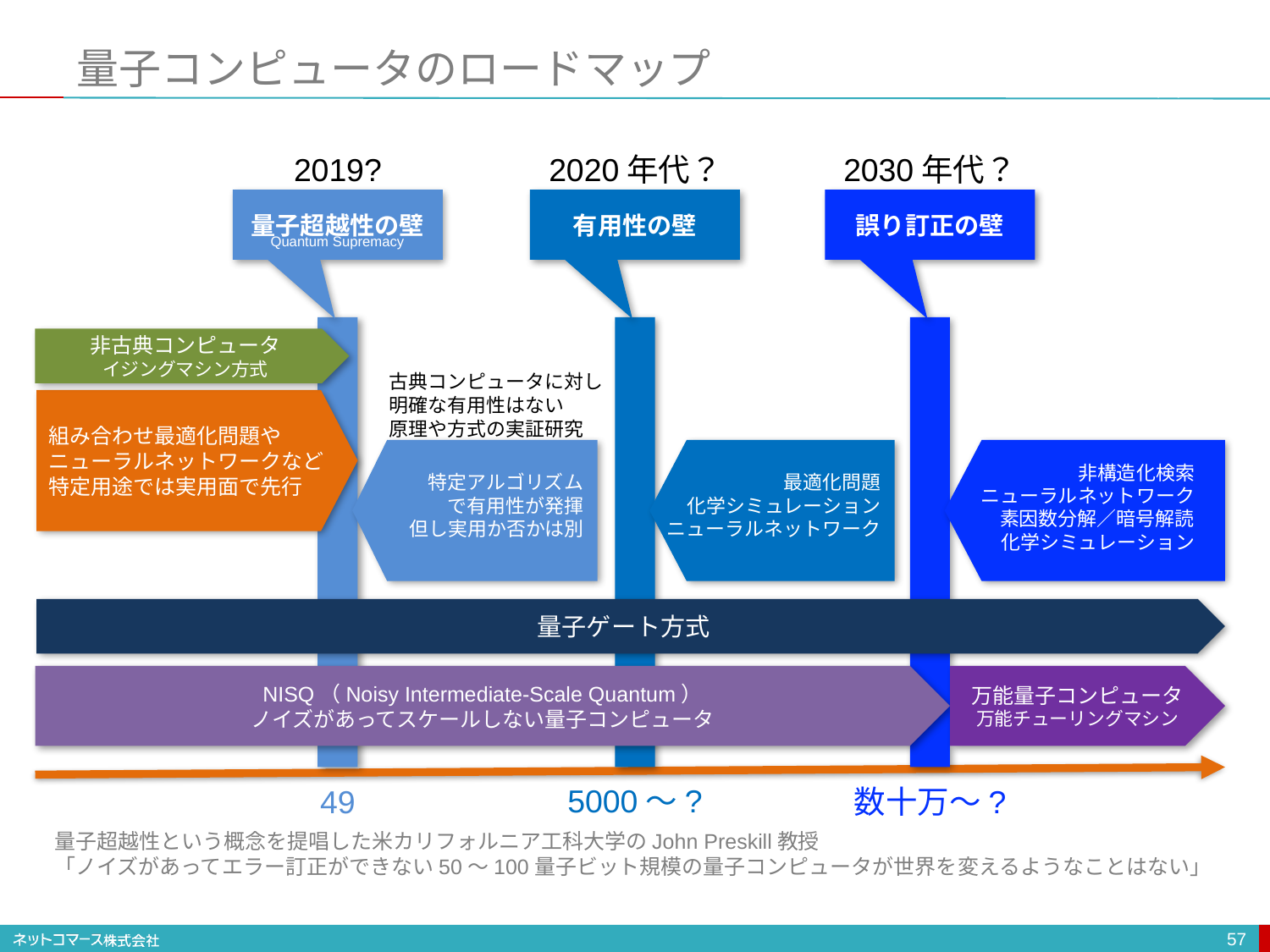

IBMのロードマップ
2020年：65量子ビット／Hummingbird
2021年：127量子ビット／Eagle
2022年：433量子ビット／Osprey
2023年：1121量子ビット／Condor
2030年：10万量子ビット／？
# 量子コンピュータのロードマップ
2019?
2020年代？
2030年代？
量子超越性の壁
有用性の壁
誤り訂正の壁
Quantum Supremacy

非古典コンピュータ
イジングマシン方式
古典コンピュータに対し
明確な有用性はない
原理や方式の実証研究
組み合わせ最適化問題やニューラルネットワークなど
特定用途では実用面で先行

非構造化検索
ニューラルネットワーク
素因数分解／暗号解読
化学シミュレーション
特定アルゴリズム
で有用性が発揮
但し実用か否かは別
最適化問題
化学シミュレーション
ニューラルネットワーク
量子ゲート方式
NISQ（Noisy Intermediate-Scale Quantum）
ノイズがあってスケールしない量子コンピュータ
万能量子コンピュータ
万能チューリングマシン
5000〜?
49
数十万〜?
量子超越性という概念を提唱した米カリフォルニア工科大学のJohn Preskill教授
「ノイズがあってエラー訂正ができない50～100量子ビット規模の量子コンピュータが世界を変えるようなことはない」
57